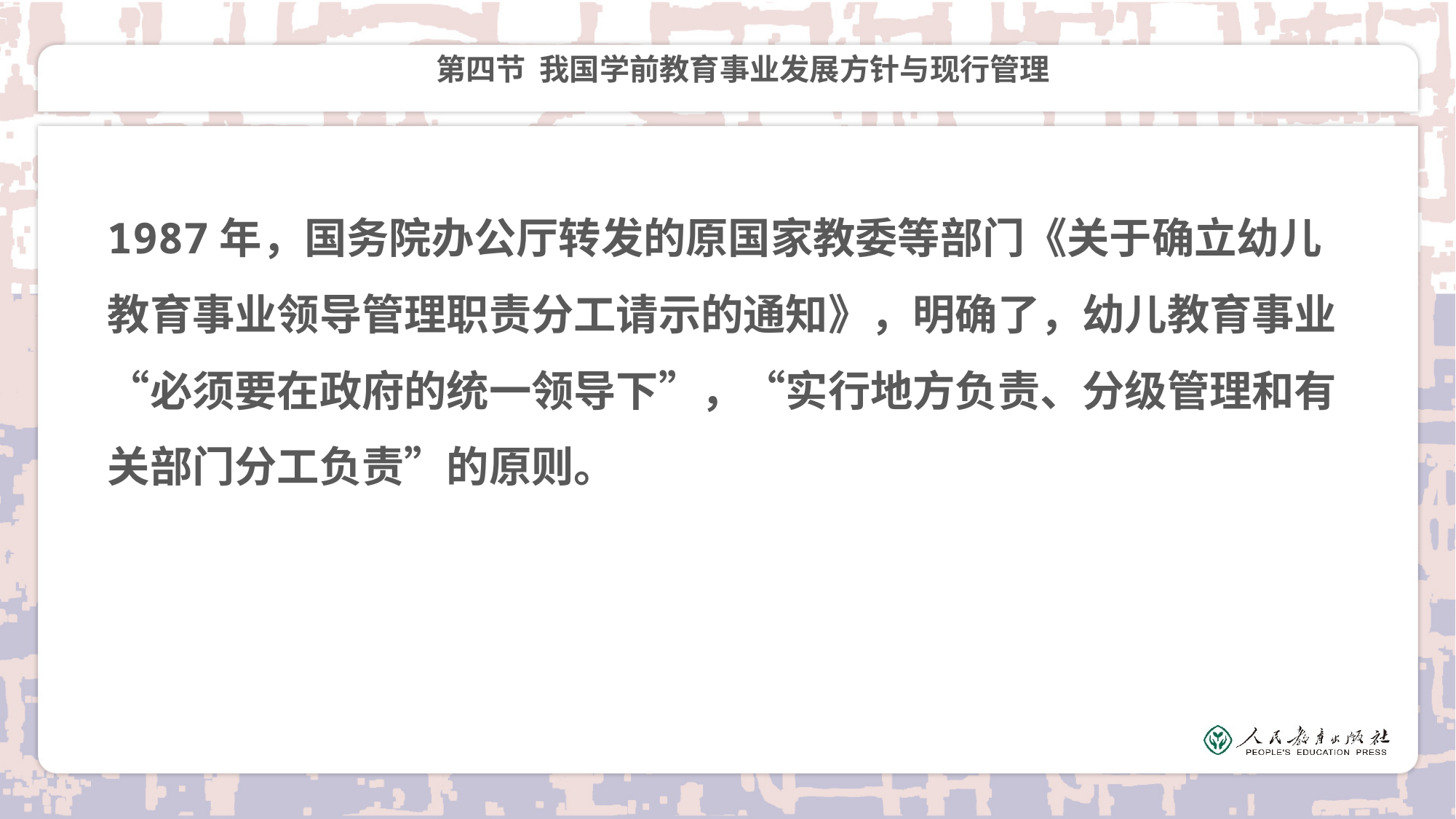

# 第四节  我国学前教育事业发展方针与现行管理
1987年，国务院办公厅转发的原国家教委等部门《关于确立幼儿教育事业领导管理职责分工请示的通知》，明确了，幼儿教育事业“必须要在政府的统一领导下”，“实行地方负责、分级管理和有关部门分工负责”的原则。